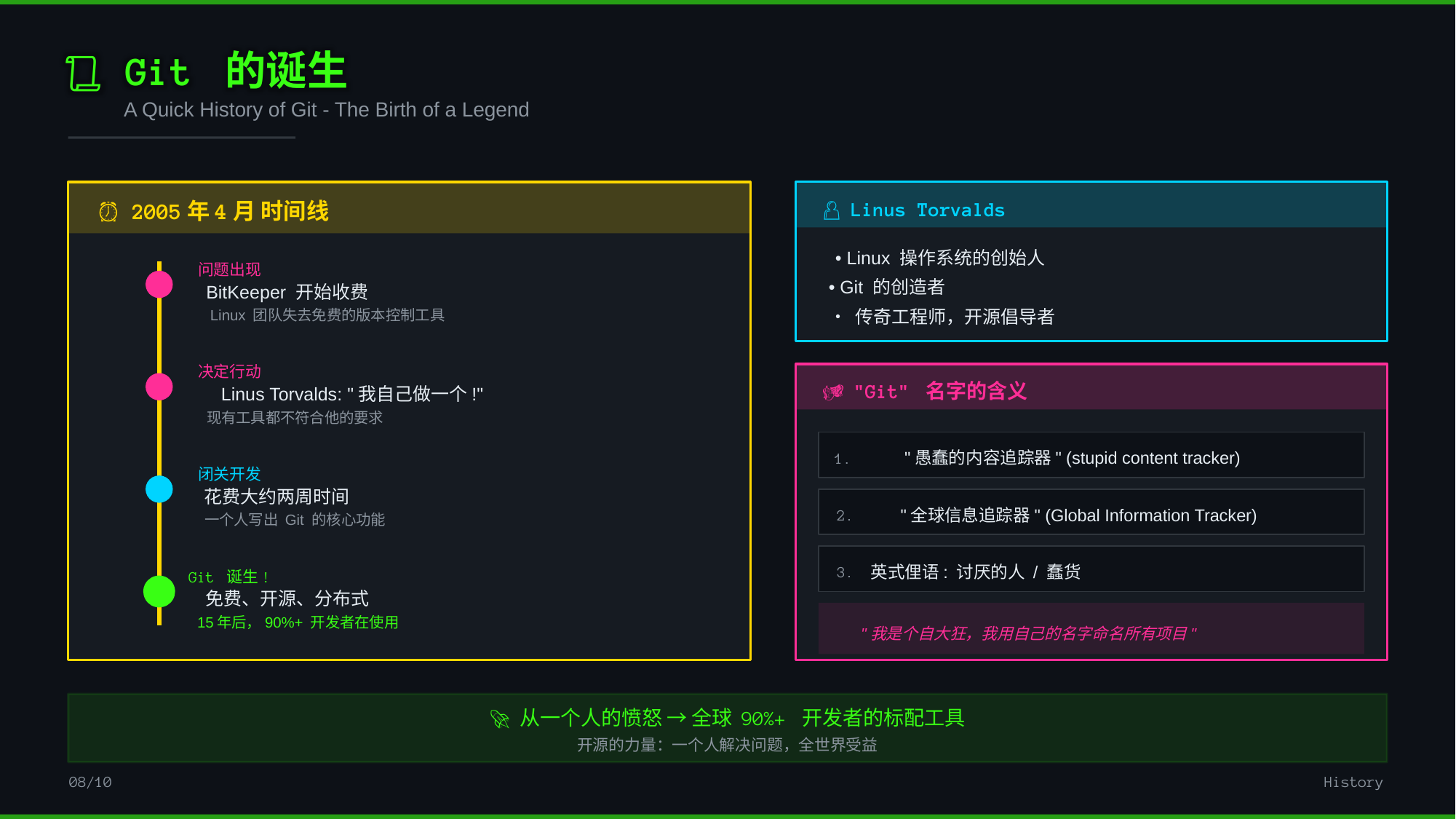

📜 Git 的诞生
A Quick History of Git - The Birth of a Legend

⏰ 2005年4月 时间线
问题出现

BitKeeper 开始收费
Linux 团队失去免费的版本控制工具

决定行动

Linus Torvalds: "我自己做一个!"
现有工具都不符合他的要求
闭关开发

花费大约两周时间
一个人写出 Git 的核心功能
Git 诞生!

免费、开源、分布式
15年后，90%+ 开发者在使用

👤 Linus Torvalds
• Linux 操作系统的创始人
• Git 的创造者
• 传奇工程师，开源倡导者

🎭 "Git" 名字的含义

"愚蠢的内容追踪器" (stupid content tracker)
1.

"全球信息追踪器" (Global Information Tracker)
2.

英式俚语: 讨厌的人 / 蠢货
3.

"我是个自大狂，我用自己的名字命名所有项目"

🚀 从一个人的愤怒 → 全球 90%+ 开发者的标配工具
开源的力量：一个人解决问题，全世界受益
08/10
History